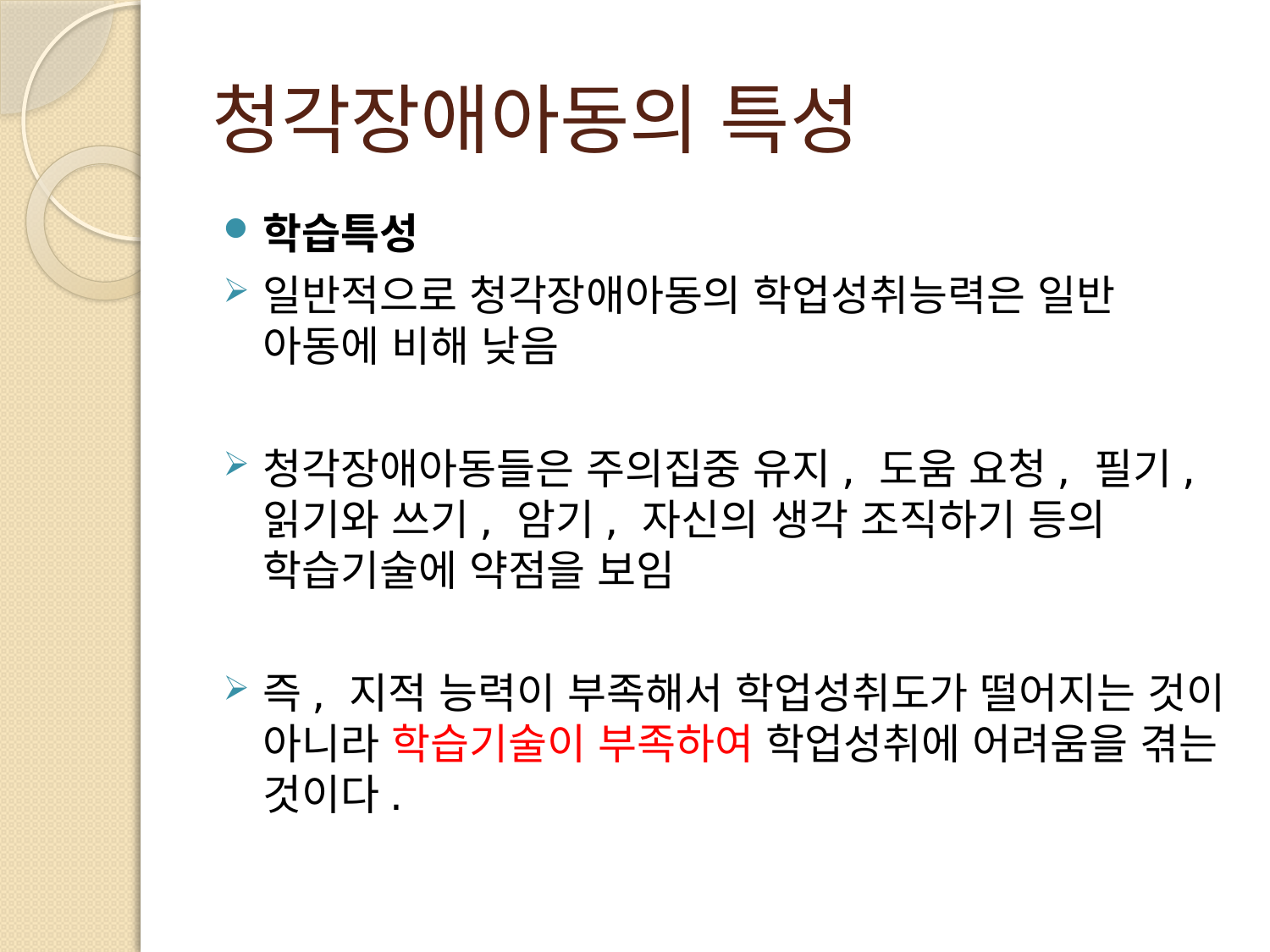

# 청각장애아동의 특성
학습특성
일반적으로 청각장애아동의 학업성취능력은 일반 아동에 비해 낮음

청각장애아동들은 주의집중 유지, 도움 요청, 필기, 읽기와 쓰기, 암기, 자신의 생각 조직하기 등의 학습기술에 약점을 보임

즉, 지적 능력이 부족해서 학업성취도가 떨어지는 것이 아니라 학습기술이 부족하여 학업성취에 어려움을 겪는 것이다.